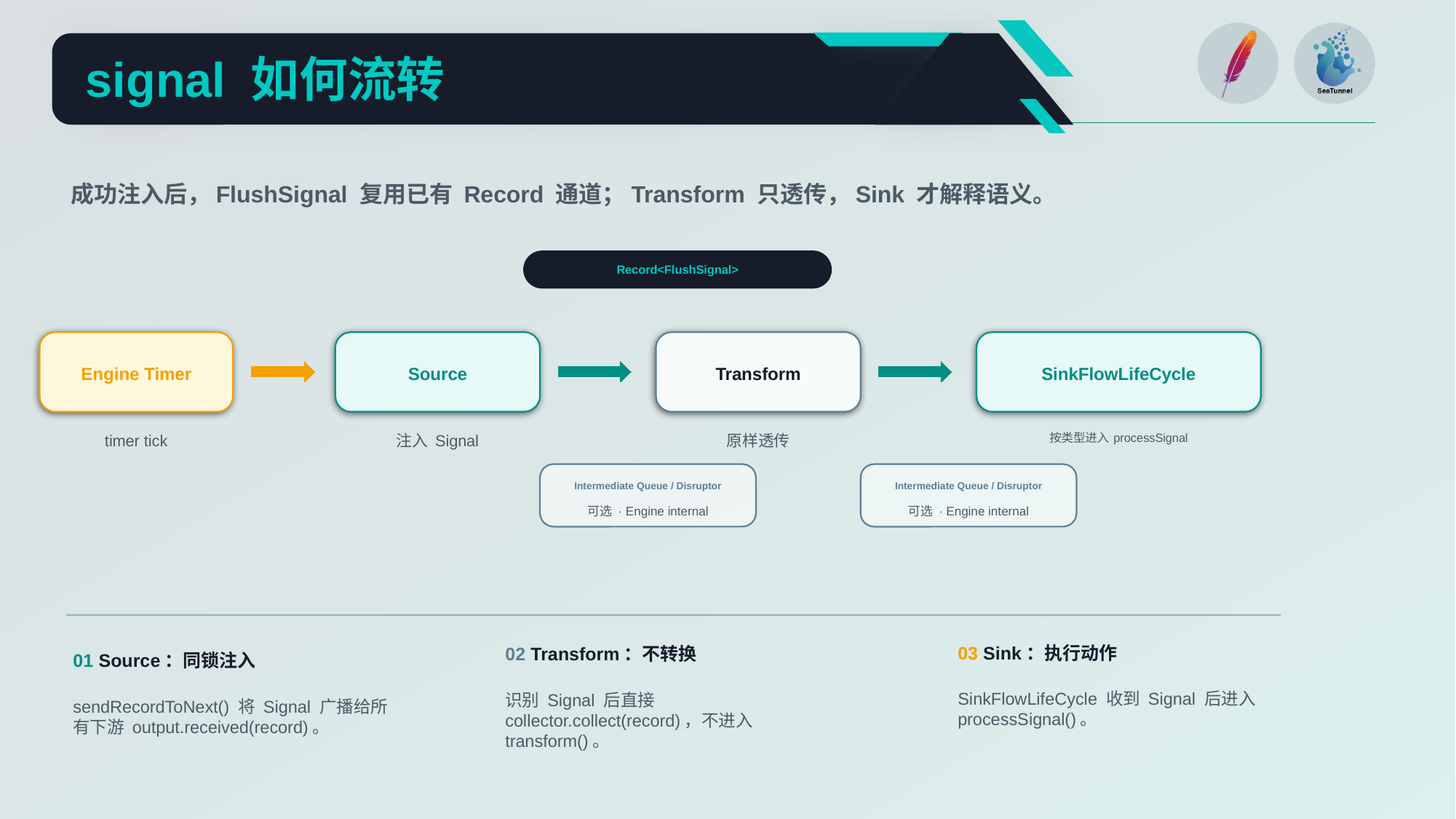

signal 如何流转
成功注入后，FlushSignal 复用已有 Record 通道；Transform 只透传，Sink 才解释语义。

Record<FlushSignal>

Engine Timer
Source
Transform
SinkFlowLifeCycle

timer tick
注入 Signal
原样透传
按类型进入 processSignal

Intermediate Queue / Disruptor
Intermediate Queue / Disruptor
可选 · Engine internal
可选 · Engine internal

03 Sink：执行动作

02 Transform：不转换

01 Source：同锁注入
SinkFlowLifeCycle 收到 Signal 后进入 processSignal()。
识别 Signal 后直接 collector.collect(record)，不进入 transform()。
sendRecordToNext() 将 Signal 广播给所有下游 output.received(record)。